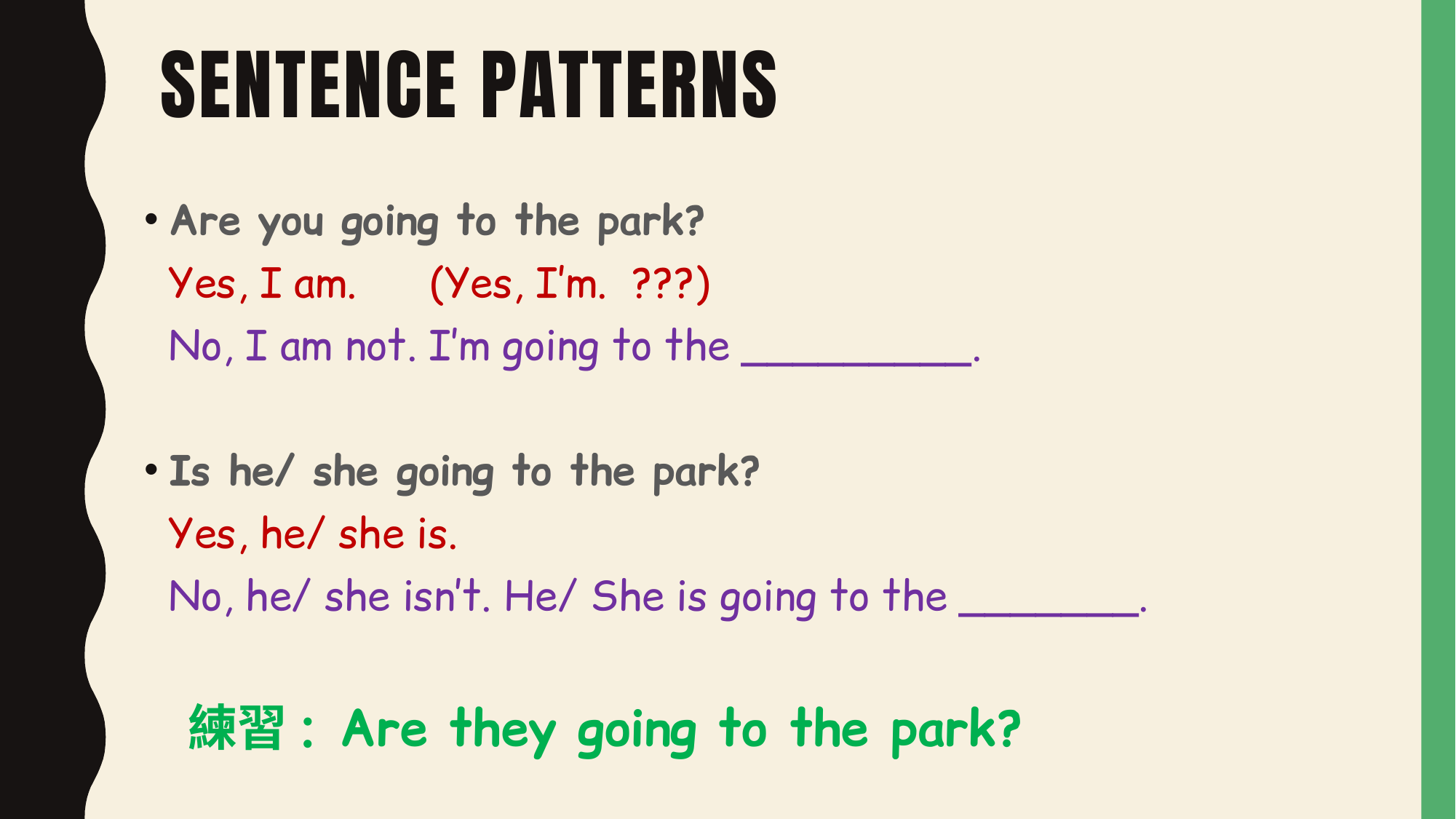

# Sentence patterns
Are you going to the park?
  Yes, I am.      (Yes, I’m.  ???)
  No, I am not. I’m going to the _________.

Is he/ she going to the park?
  Yes, he/ she is.
  No, he/ she isn’t. He/ She is going to the _______.

   練習: Are they going to the park?